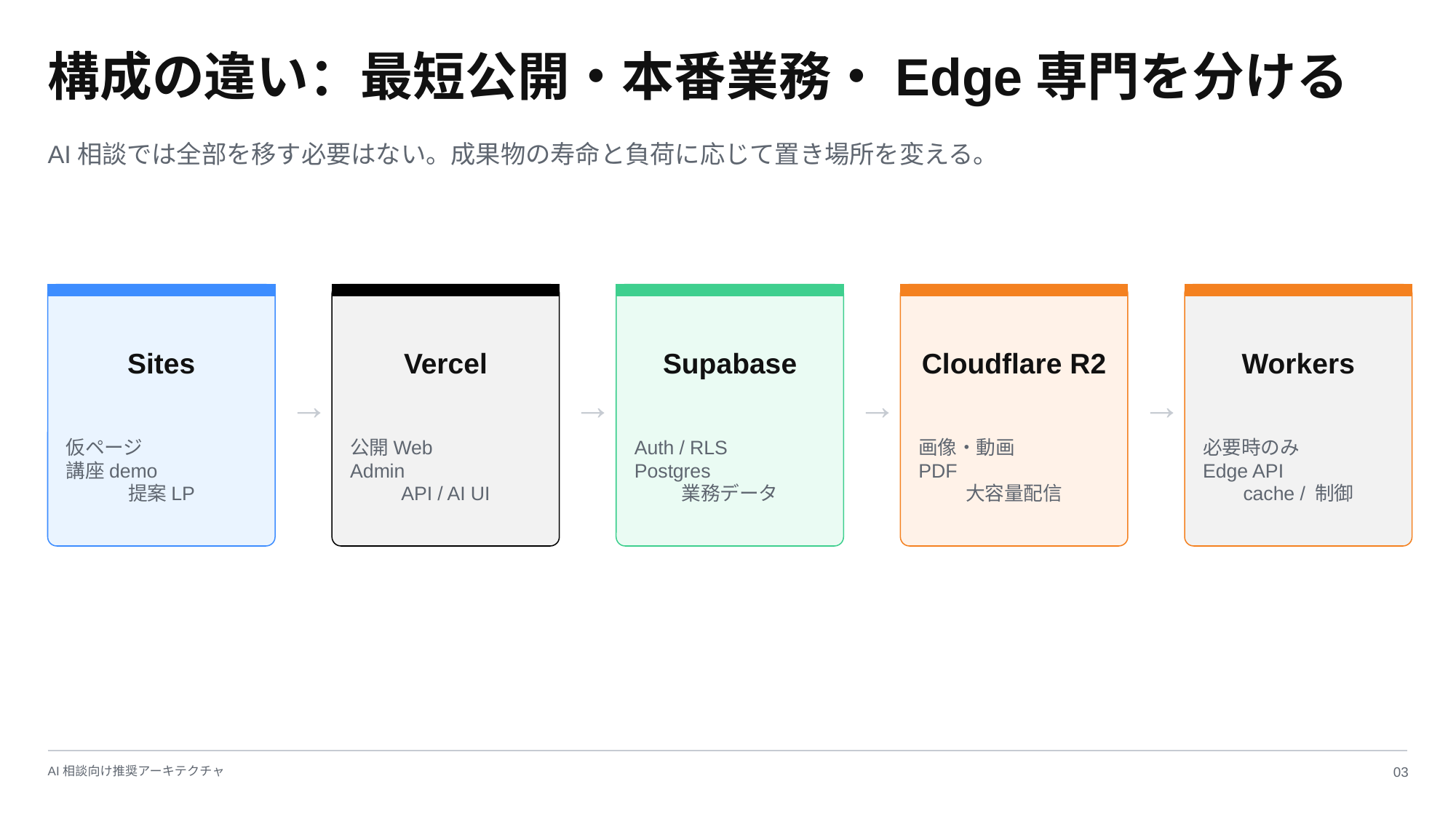

構成の違い：最短公開・本番業務・Edge専門を分ける
AI相談では全部を移す必要はない。成果物の寿命と負荷に応じて置き場所を変える。

Sites
Vercel
Supabase
Cloudflare R2
Workers
→
→
→
→
仮ページ
講座demo
提案LP
公開Web
Admin
API / AI UI
Auth / RLS
Postgres
業務データ
画像・動画
PDF
大容量配信
必要時のみ
Edge API
cache / 制御
AI相談向け推奨アーキテクチャ
03